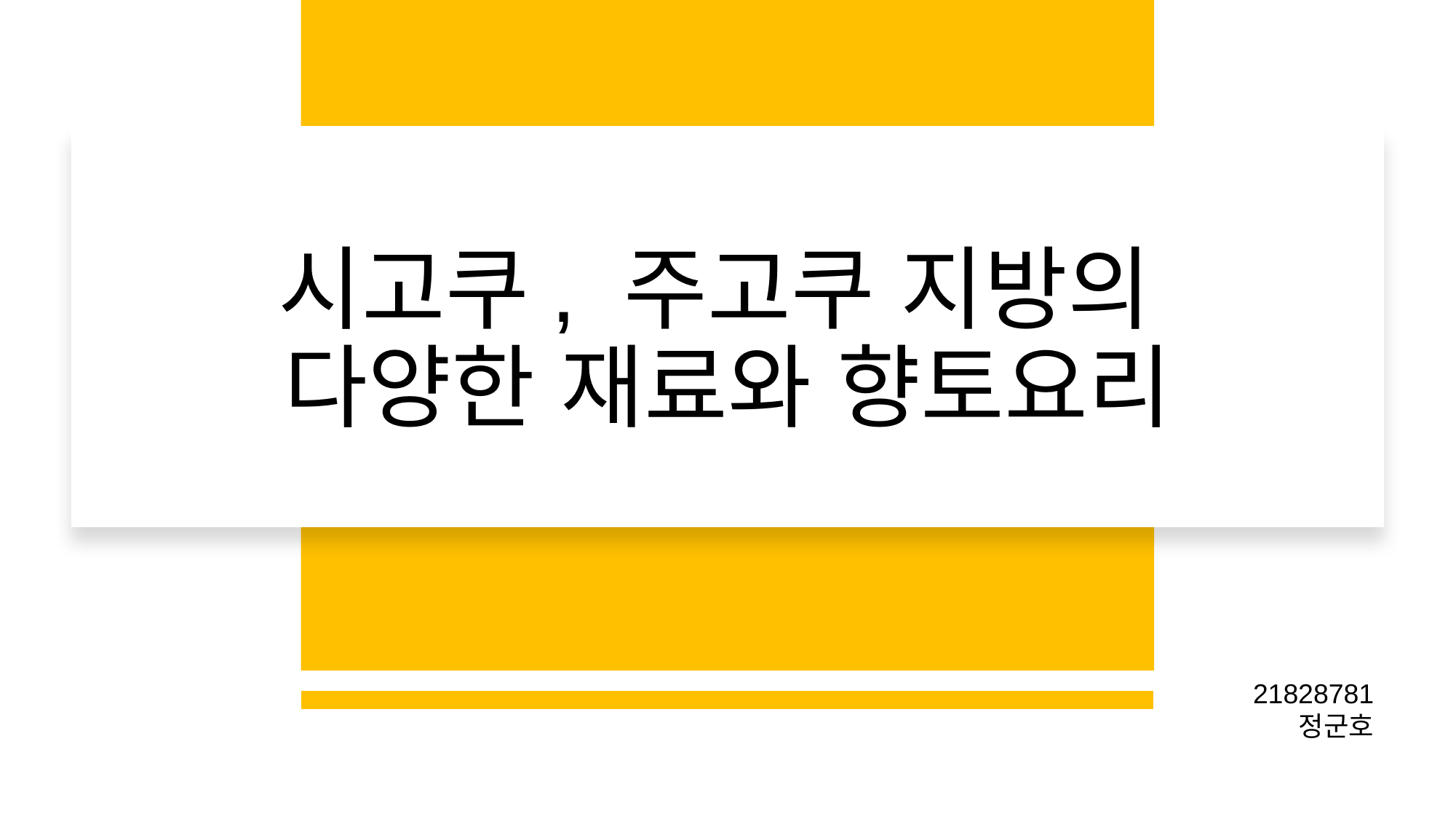

# 시고쿠, 주고쿠 지방의 다양한 재료와 향토요리
21828781
정군호